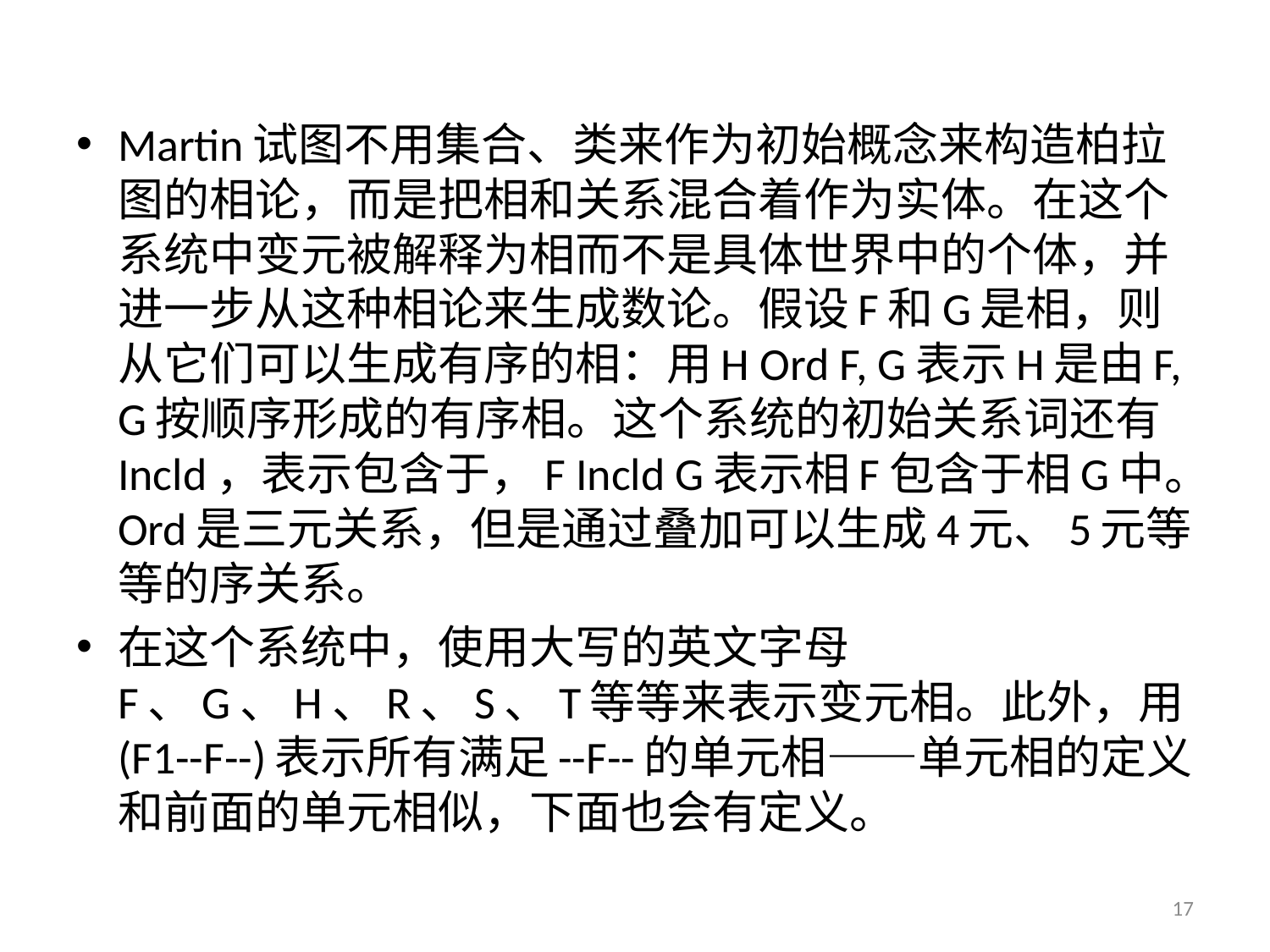

Martin试图不用集合、类来作为初始概念来构造柏拉图的相论，而是把相和关系混合着作为实体。在这个系统中变元被解释为相而不是具体世界中的个体，并进一步从这种相论来生成数论。假设F和G是相，则从它们可以生成有序的相：用H Ord F, G表示H是由F, G按顺序形成的有序相。这个系统的初始关系词还有Incld，表示包含于，F Incld G表示相F包含于相G中。Ord是三元关系，但是通过叠加可以生成4元、5元等等的序关系。
在这个系统中，使用大写的英文字母F、G、H、R、S、T等等来表示变元相。此外，用(F1--F--)表示所有满足--F--的单元相——单元相的定义和前面的单元相似，下面也会有定义。

17